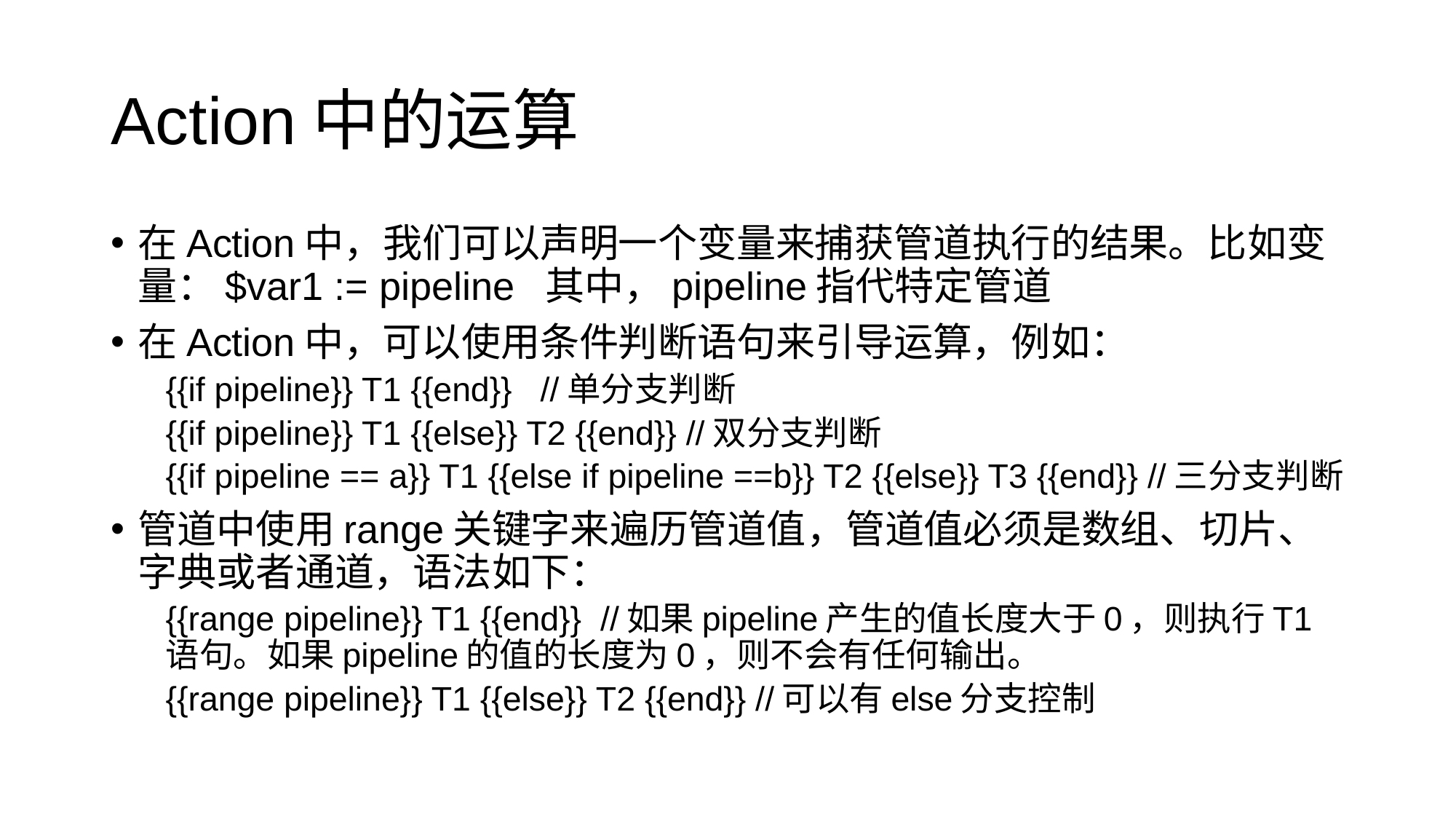

# Action中的运算
在Action中，我们可以声明一个变量来捕获管道执行的结果。比如变量：$var1 := pipeline  其中，pipeline指代特定管道
在Action中，可以使用条件判断语句来引导运算，例如：
{{if pipeline}} T1 {{end}}   //单分支判断
{{if pipeline}} T1 {{else}} T2 {{end}} //双分支判断
{{if pipeline == a}} T1 {{else if pipeline ==b}} T2 {{else}} T3 {{end}} //三分支判断
管道中使用range关键字来遍历管道值，管道值必须是数组、切片、字典或者通道，语法如下：
{{range pipeline}} T1 {{end}}  //如果pipeline产生的值长度大于0，则执行T1语句。如果pipeline的值的长度为0，则不会有任何输出。
{{range pipeline}} T1 {{else}} T2 {{end}} //可以有else分支控制